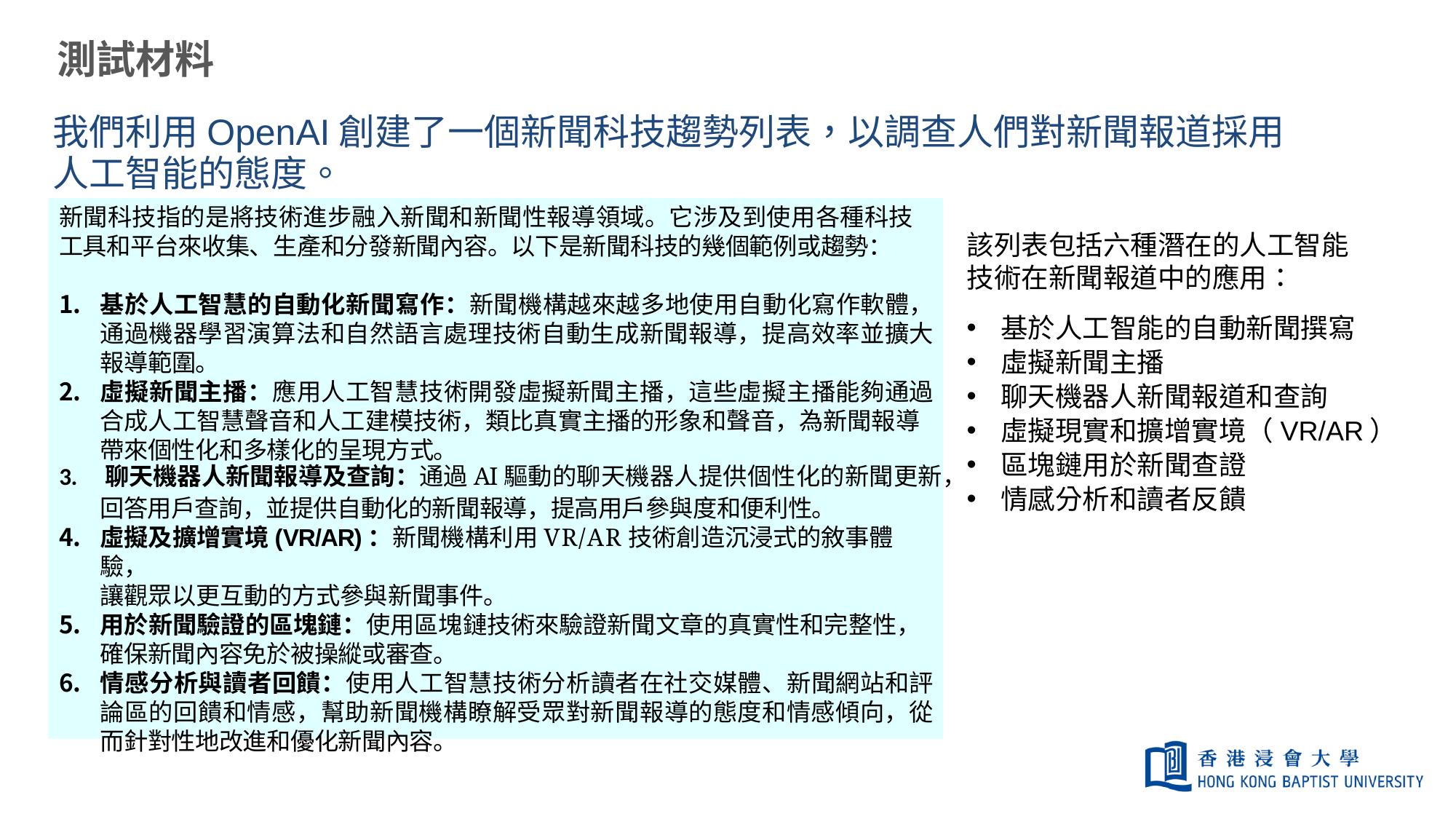

# 測試材料
我們利用OpenAI創建了一個新聞科技趨勢列表，以調查人們對新聞報道採用人工智能的態度。

新聞科技指的是將技術進步融入新聞和新聞性報導領域。它涉及到使用各種科技工具和平台來收集、生產和分發新聞內容。以下是新聞科技的幾個範例或趨勢：
該列表包括六種潛在的人工智能技術在新聞報道中的應用：
基於人工智慧的自動化新聞寫作：新聞機構越來越多地使用自動化寫作軟體，通過機器學習演算法和自然語言處理技術自動生成新聞報導，提高效率並擴大報導範圍。
虛擬新聞主播：應用人工智慧技術開發虛擬新聞主播，這些虛擬主播能夠通過合成人工智慧聲音和人工建模技術，類比真實主播的形象和聲音，為新聞報導
基於人工智能的自動新聞撰寫
虛擬新聞主播
聊天機器人新聞報道和查詢
虛擬現實和擴增實境（VR/AR）
區塊鏈用於新聞查證
情感分析和讀者反饋
帶來個性化和多樣化的呈現方式。
3.	聊天機器人新聞報導及查詢：通過AI驅動的聊天機器人提供個性化的新聞更新，
回答用戶查詢，並提供自動化的新聞報導，提高用戶參與度和便利性。
虛擬及擴增實境(VR/AR)：新聞機構利用VR/AR技術創造沉浸式的敘事體驗，
讓觀眾以更互動的方式參與新聞事件。
用於新聞驗證的區塊鏈：使用區塊鏈技術來驗證新聞文章的真實性和完整性，
確保新聞內容免於被操縱或審查。
情感分析與讀者回饋：使用人工智慧技術分析讀者在社交媒體、新聞網站和評論區的回饋和情感，幫助新聞機構瞭解受眾對新聞報導的態度和情感傾向，從而針對性地改進和優化新聞內容。